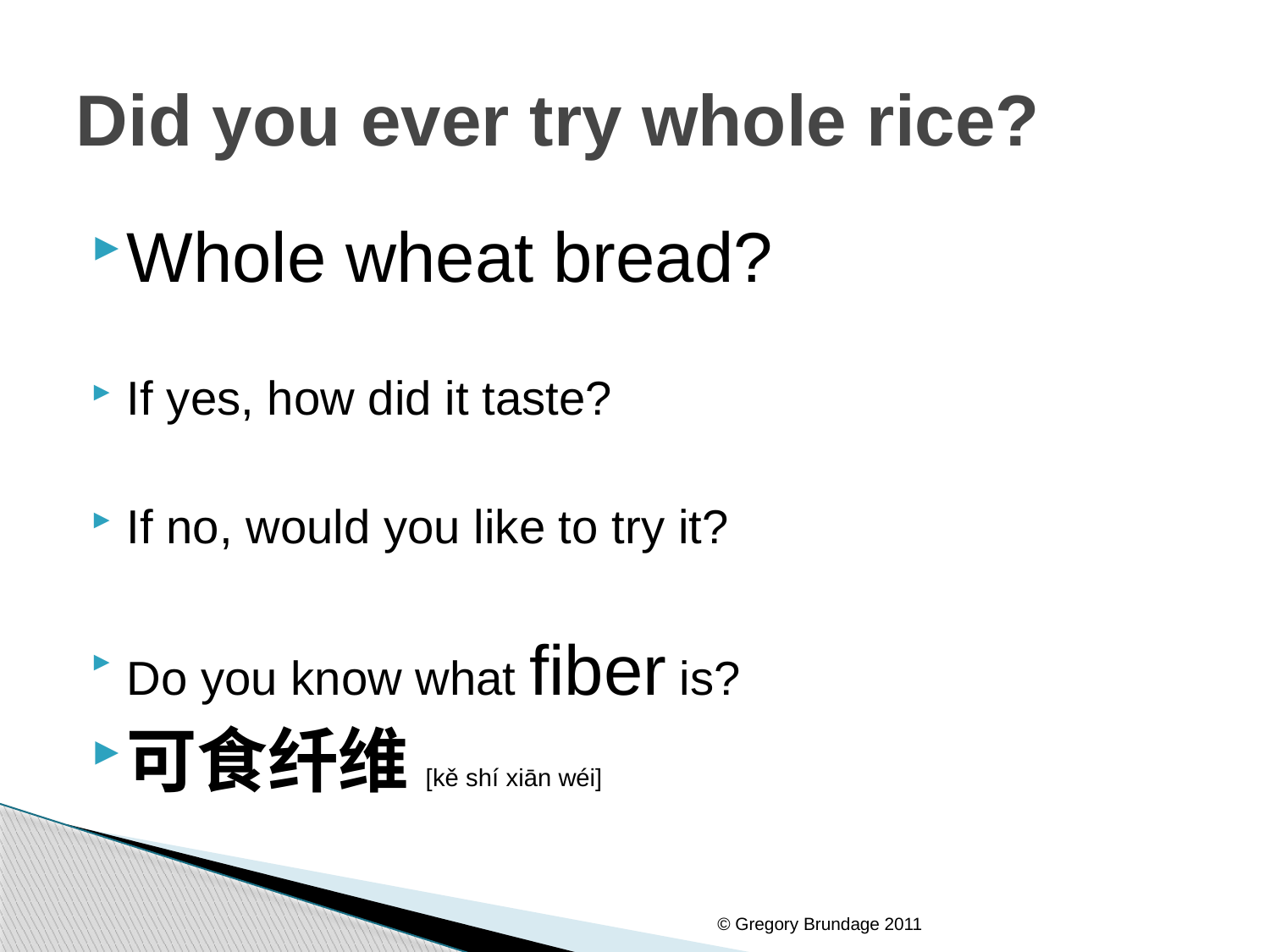

# Did you ever try whole rice?
Whole wheat bread?

If yes, how did it taste?

If no, would you like to try it?

Do you know what fiber is?
可食纤维[kě shí xiān wéi]

© Gregory Brundage 2011